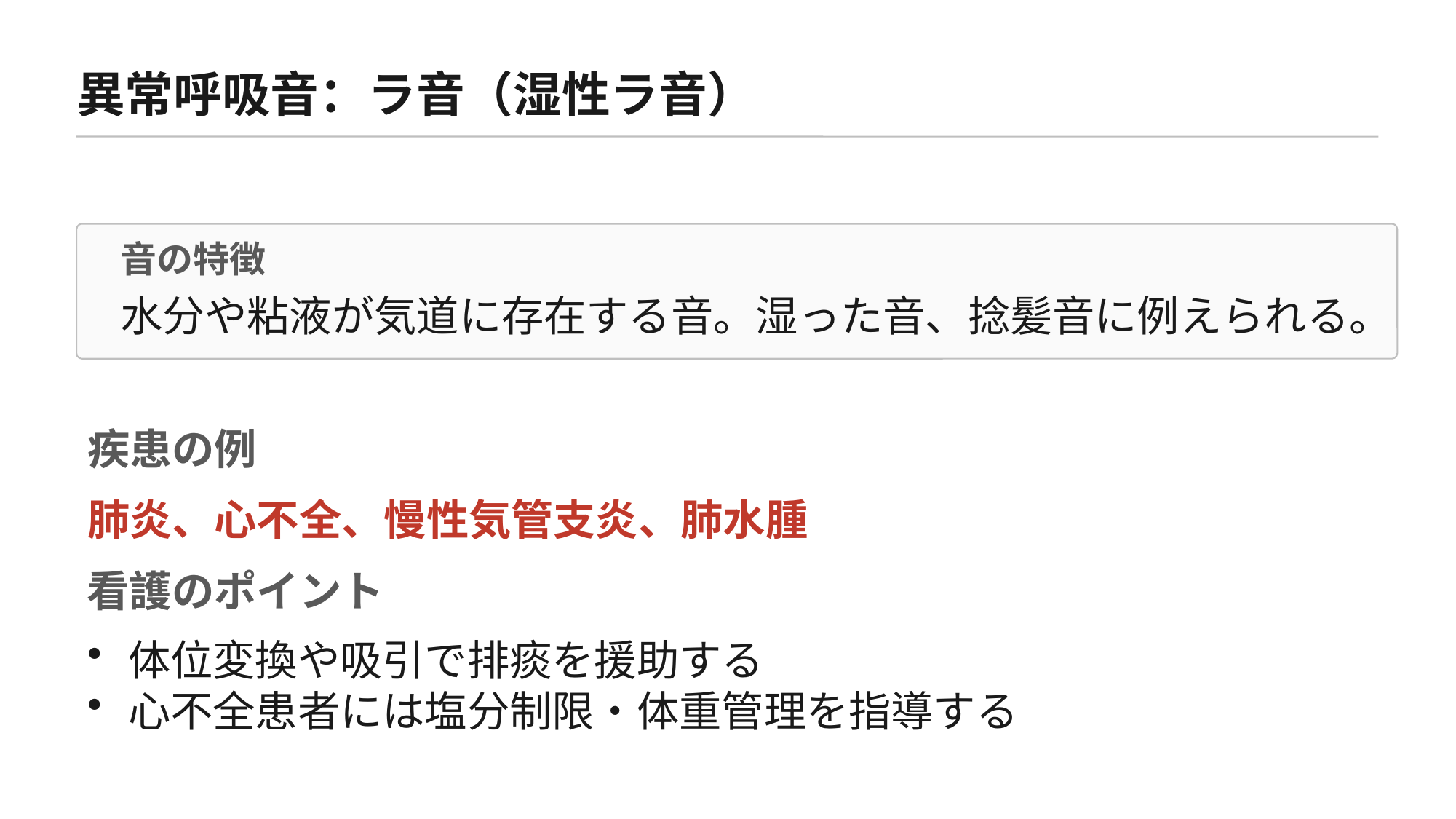

異常呼吸音：ラ音（湿性ラ音）

音の特徴
水分や粘液が気道に存在する音。湿った音、捻髪音に例えられる。
疾患の例
肺炎、心不全、慢性気管支炎、肺水腫
看護のポイント
体位変換や吸引で排痰を援助する
心不全患者には塩分制限・体重管理を指導する